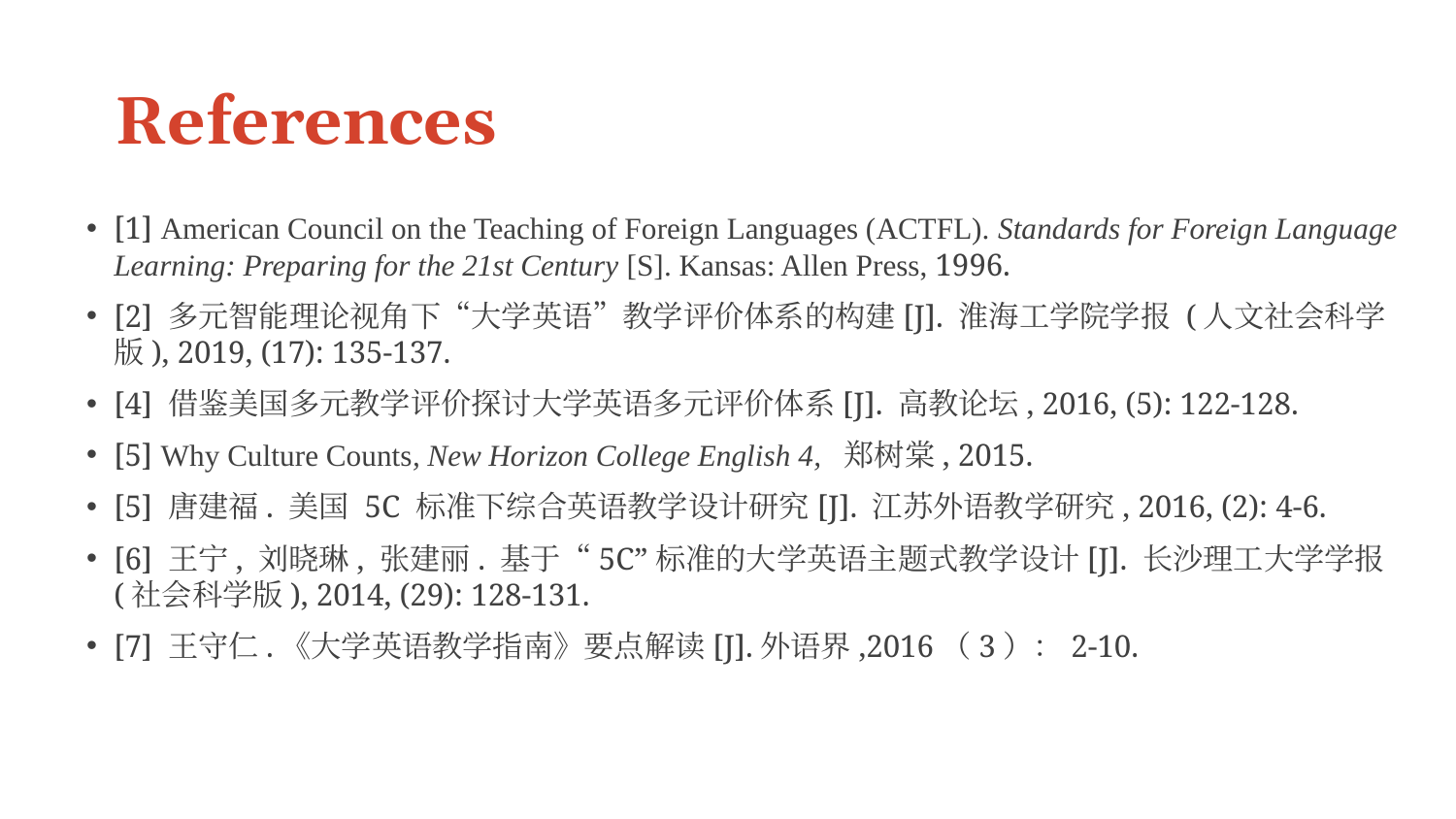

# References
[1] American Council on the Teaching of Foreign Languages (ACTFL). Standards for Foreign Language Learning: Preparing for the 21st Century [S]. Kansas: Allen Press, 1996.
[2] 多元智能理论视角下“大学英语”教学评价体系的构建[J]. 淮海工学院学报 (人文社会科学版), 2019, (17): 135-137.
[4] 借鉴美国多元教学评价探讨大学英语多元评价体系[J]. 高教论坛, 2016, (5): 122-128.
[5] Why Culture Counts, New Horizon College English 4,  郑树棠, 2015.
[5] 唐建福. 美国 5C 标准下综合英语教学设计研究[J]. 江苏外语教学研究, 2016, (2): 4-6.
[6] 王宁, 刘晓琳, 张建丽. 基于“5C”标准的大学英语主题式教学设计[J]. 长沙理工大学学报(社会科学版), 2014, (29): 128-131.
[7] 王守仁.《大学英语教学指南》要点解读[J].外语界,2016（3）：2-10.